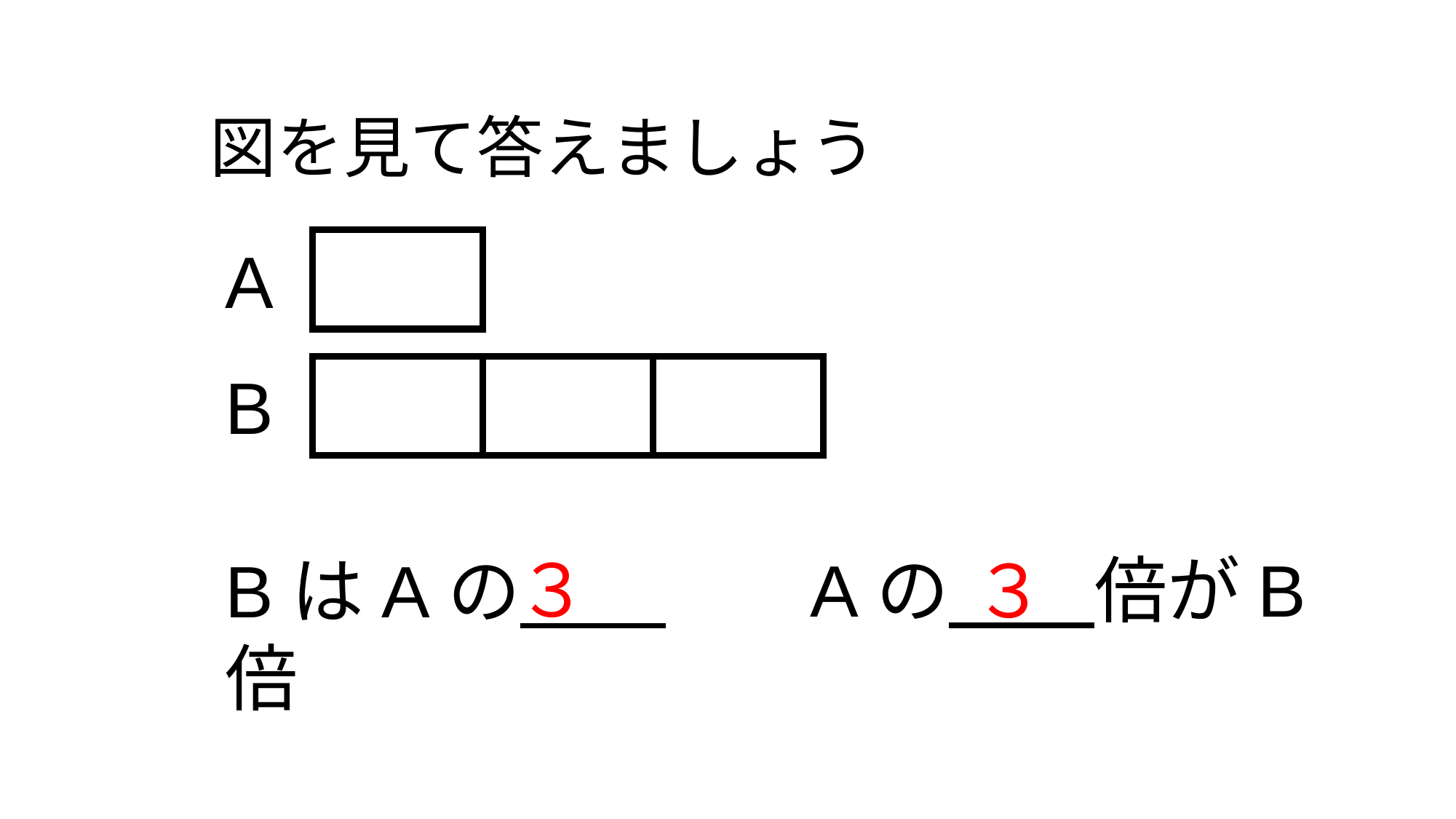

図を見て答えましょう
A

B

３
Aの　　倍がB
３
BはAの　　倍